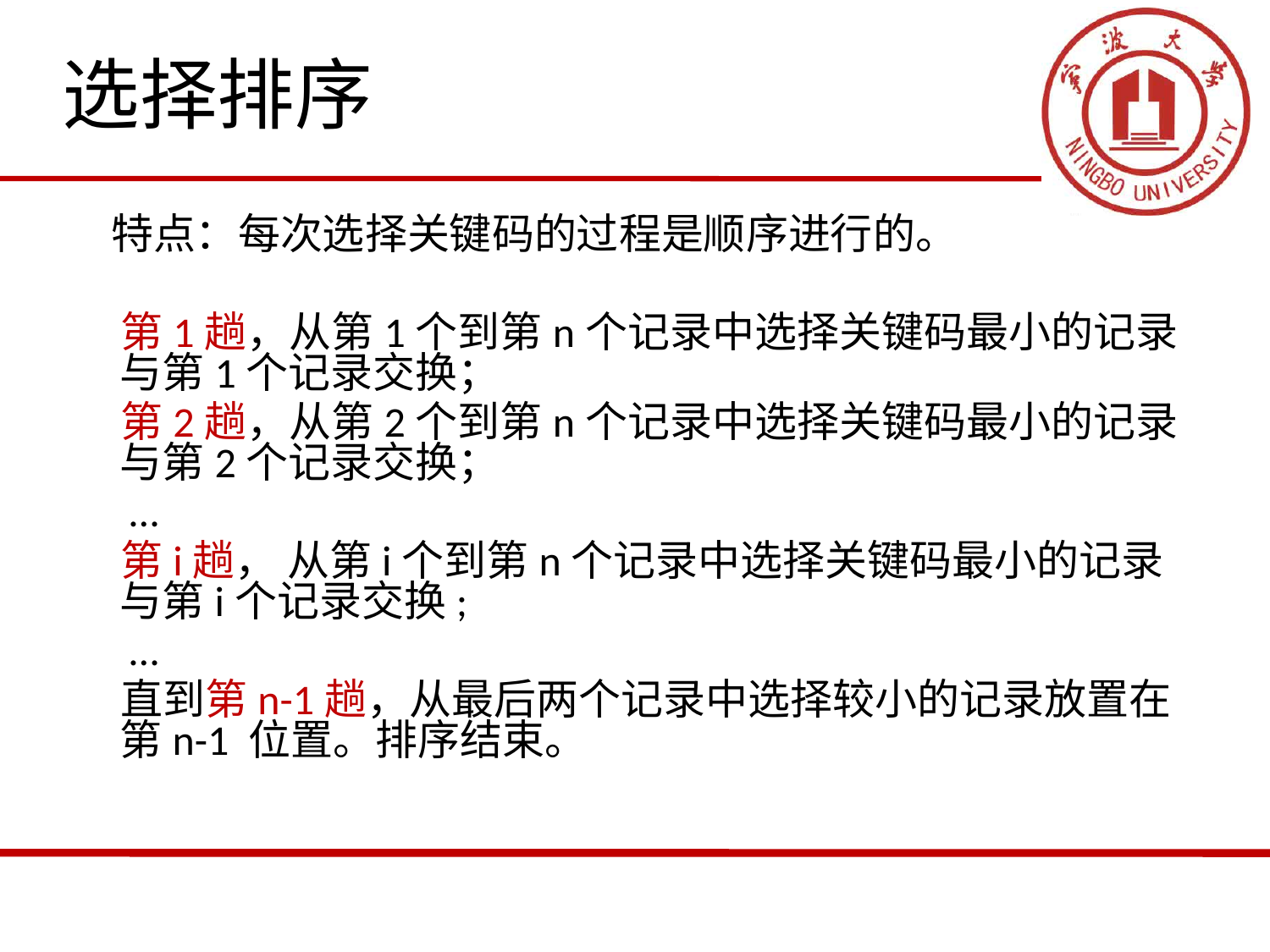

选择排序

   特点：每次选择关键码的过程是顺序进行的。

    第1趟，从第1个到第n个记录中选择关键码最小的记录与第1个记录交换；
    第2趟，从第2个到第n个记录中选择关键码最小的记录与第2个记录交换；
      …
    第i趟， 从第i个到第n个记录中选择关键码最小的记录与第i个记录交换;
      …
    直到第n-1趟，从最后两个记录中选择较小的记录放置在第n-1 位置。排序结束。